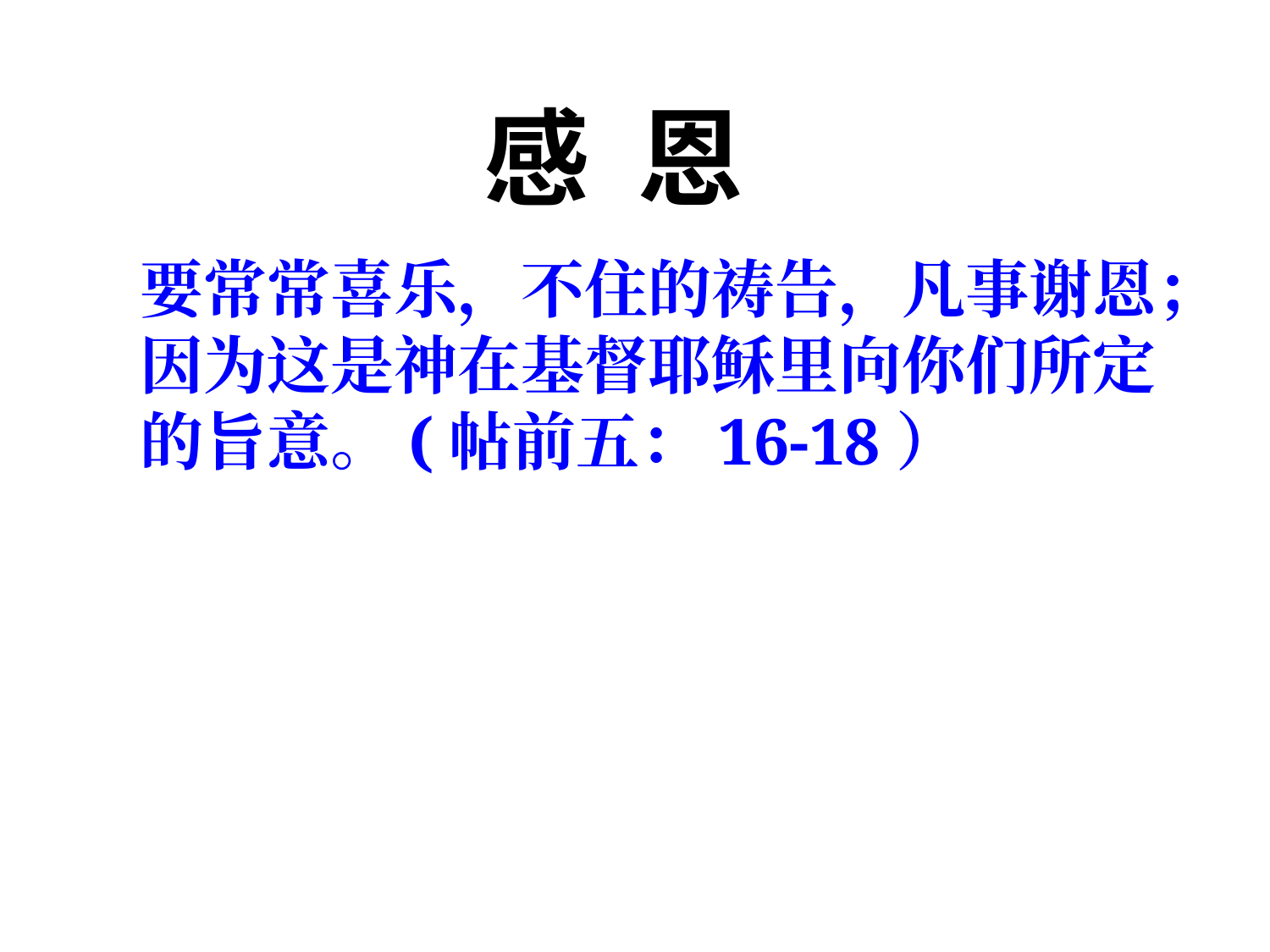

# 感  恩
要常常喜乐，不住的祷告，凡事谢恩；因为这是神在基督耶稣里向你们所定的旨意。(帖前五：16-18）